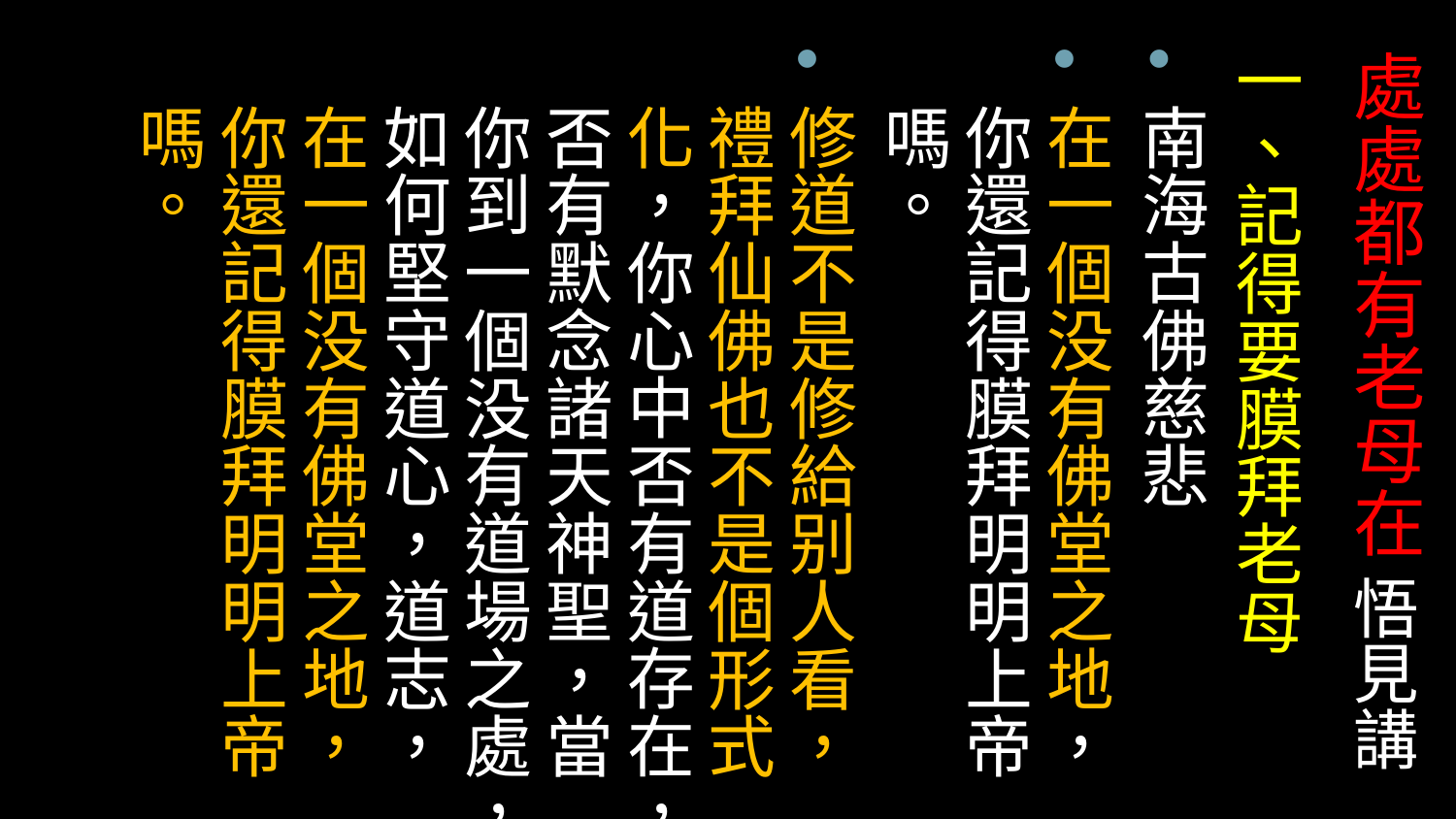

一、記得要膜拜老母
南海古佛慈悲
在一個没有佛堂之地，你還記得膜拜明明上帝嗎。
修道不是修給别人看，禮拜仙佛也不是個形式化，你心中否有道存在，否有默念諸天神聖，當你到一個没有道場之處，如何堅守道心，道志，在一個没有佛堂之地，你還記得膜拜明明上帝嗎。

# 處處都有老母在 悟見講